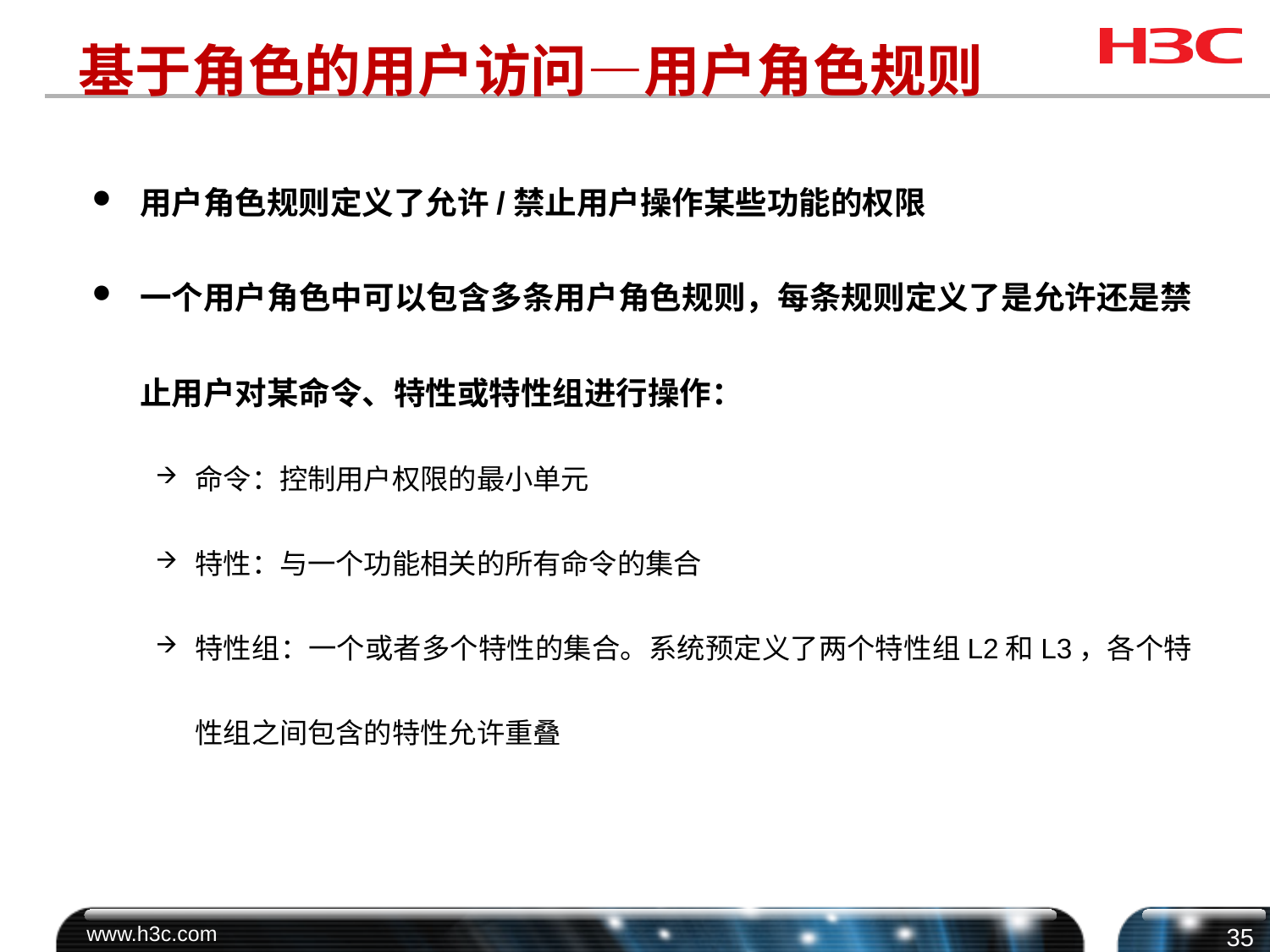

# 基于角色的用户访问—用户角色规则
用户角色规则定义了允许/禁止用户操作某些功能的权限
一个用户角色中可以包含多条用户角色规则，每条规则定义了是允许还是禁止用户对某命令、特性或特性组进行操作：
命令：控制用户权限的最小单元
特性：与一个功能相关的所有命令的集合
特性组：一个或者多个特性的集合。系统预定义了两个特性组L2和L3，各个特性组之间包含的特性允许重叠